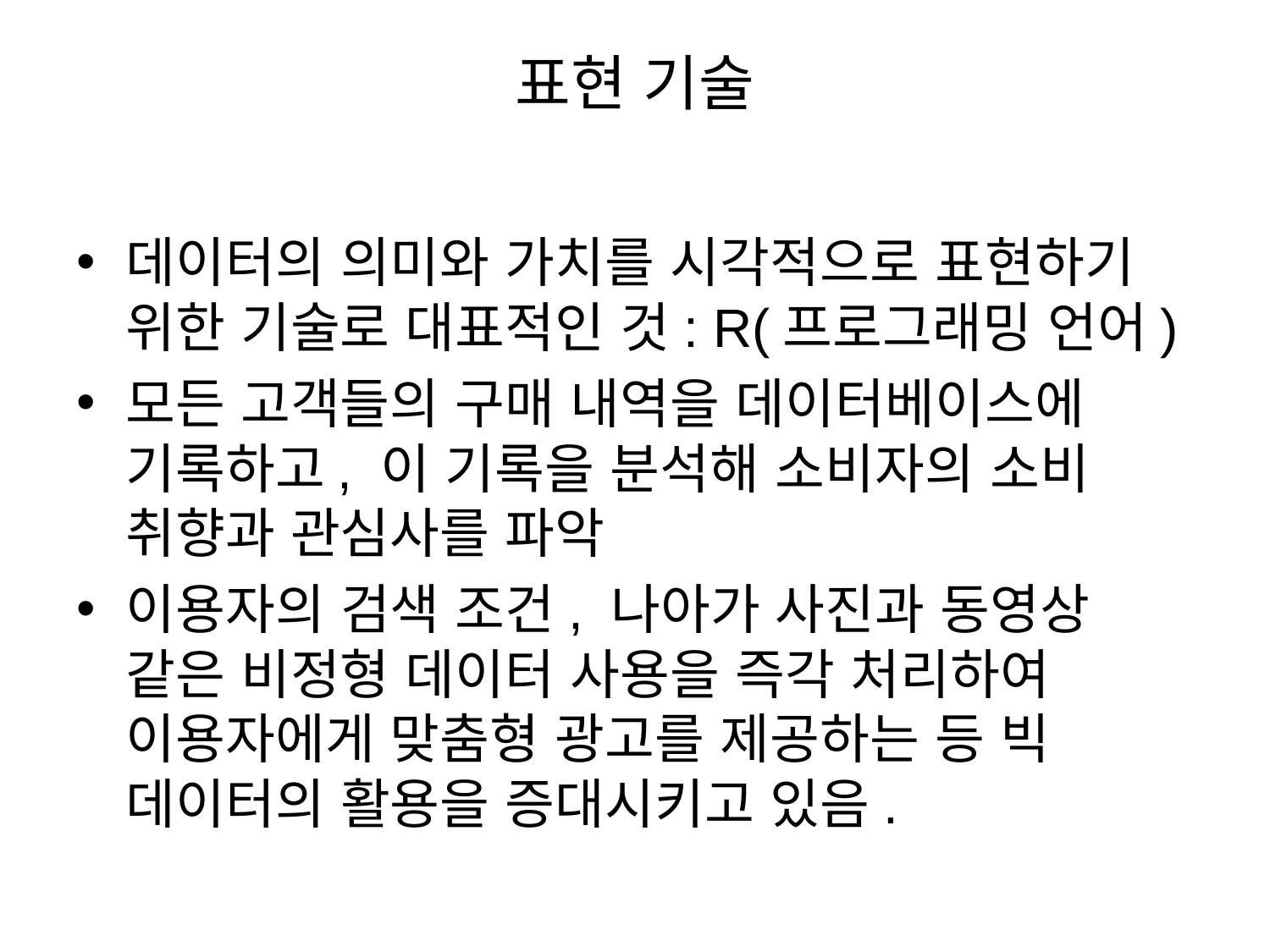

# 표현 기술
데이터의 의미와 가치를 시각적으로 표현하기 위한 기술로 대표적인 것: R(프로그래밍 언어)
모든 고객들의 구매 내역을 데이터베이스에 기록하고, 이 기록을 분석해 소비자의 소비 취향과 관심사를 파악
이용자의 검색 조건, 나아가 사진과 동영상 같은 비정형 데이터 사용을 즉각 처리하여 이용자에게 맞춤형 광고를 제공하는 등 빅 데이터의 활용을 증대시키고 있음.